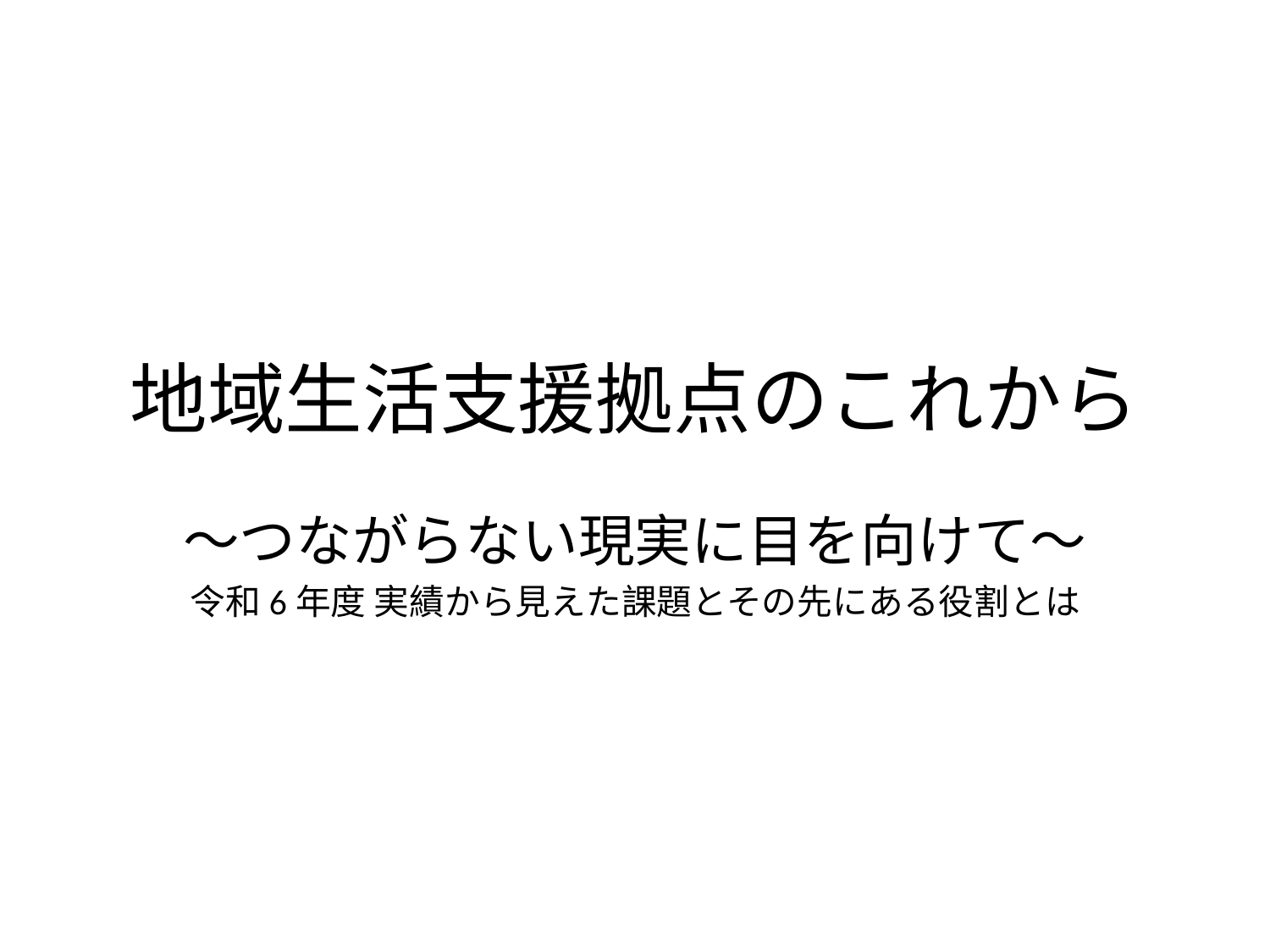

# 地域生活支援拠点のこれから
〜つながらない現実に目を向けて〜
令和6年度 実績から見えた課題とその先にある役割とは